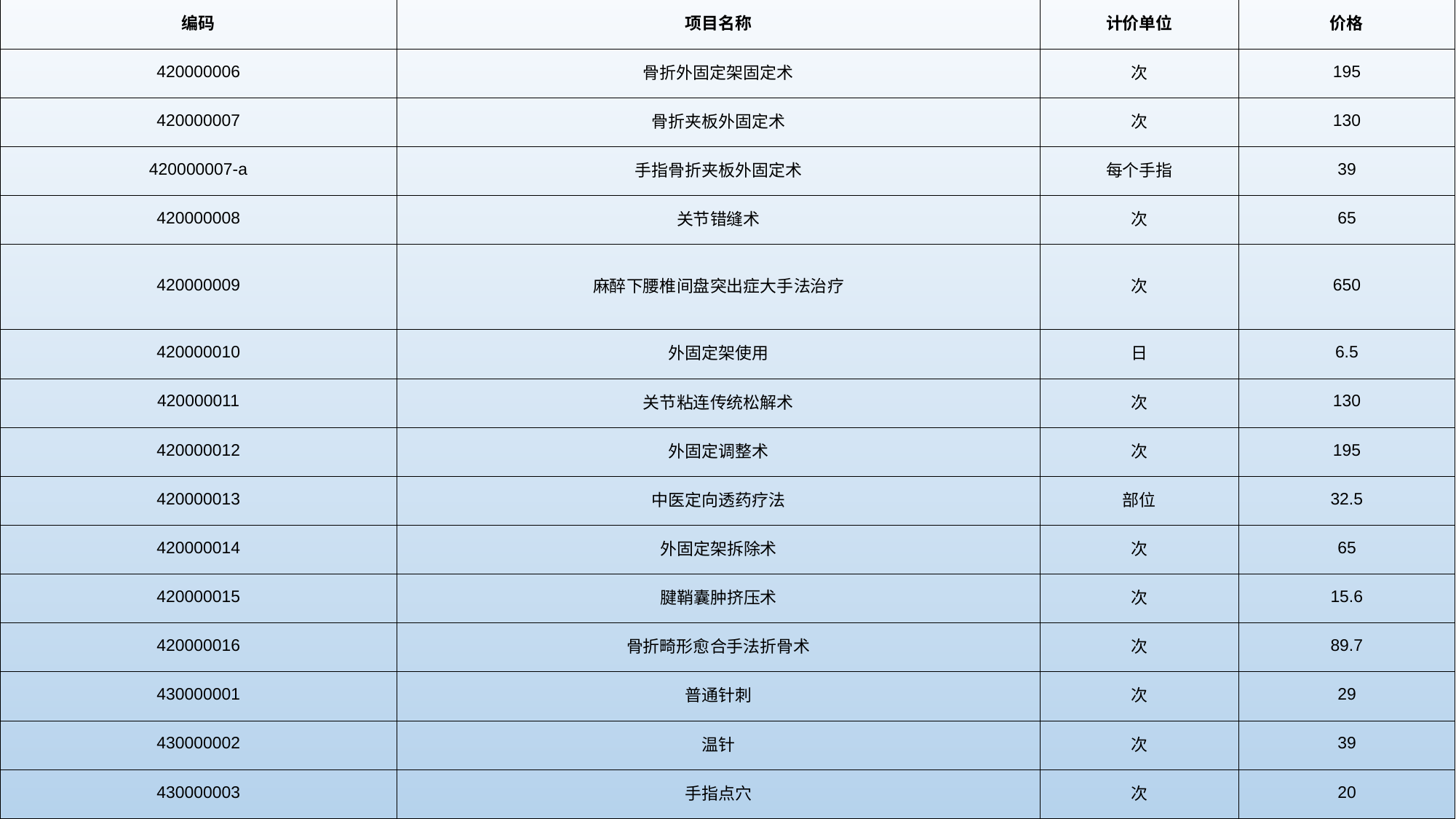

| 编码 | 项目名称 | 计价单位 | 价格 |
| --- | --- | --- | --- |
| 420000006 | 骨折外固定架固定术 | 次 | 195 |
| 420000007 | 骨折夹板外固定术 | 次 | 130 |
| 420000007-a | 手指骨折夹板外固定术 | 每个手指 | 39 |
| 420000008 | 关节错缝术 | 次 | 65 |
| 420000009 | 麻醉下腰椎间盘突出症大手法治疗 | 次 | 650 |
| 420000010 | 外固定架使用 | 日 | 6.5 |
| 420000011 | 关节粘连传统松解术 | 次 | 130 |
| 420000012 | 外固定调整术 | 次 | 195 |
| 420000013 | 中医定向透药疗法 | 部位 | 32.5 |
| 420000014 | 外固定架拆除术 | 次 | 65 |
| 420000015 | 腱鞘囊肿挤压术 | 次 | 15.6 |
| 420000016 | 骨折畸形愈合手法折骨术 | 次 | 89.7 |
| 430000001 | 普通针刺 | 次 | 29 |
| 430000002 | 温针 | 次 | 39 |
| 430000003 | 手指点穴 | 次 | 20 |